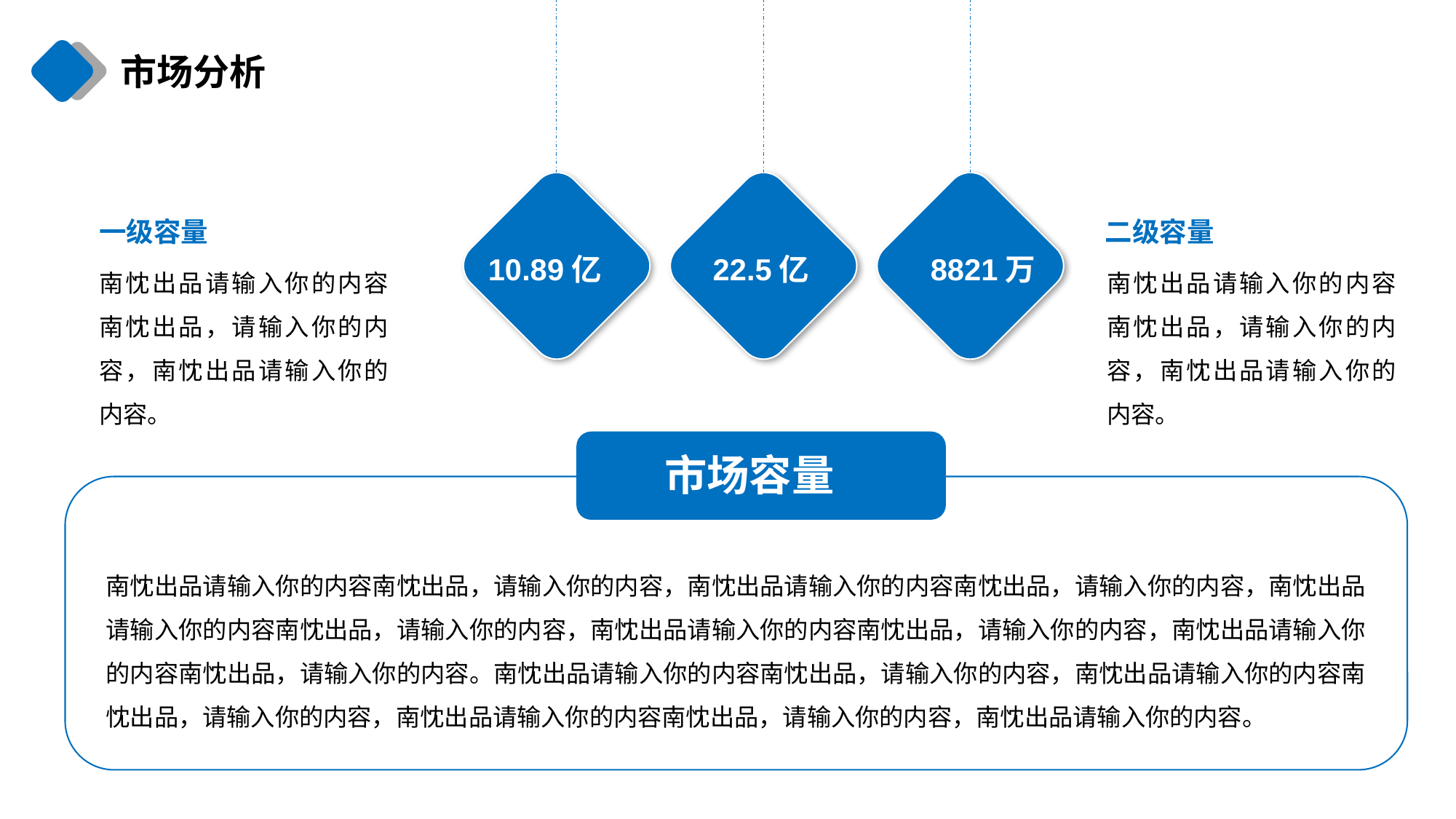

市场分析

一级容量
二级容量
10.89亿
22.5亿
8821万
南忱出品请输入你的内容南忱出品，请输入你的内容，南忱出品请输入你的内容。
南忱出品请输入你的内容南忱出品，请输入你的内容，南忱出品请输入你的内容。

市场容量

南忱出品请输入你的内容南忱出品，请输入你的内容，南忱出品请输入你的内容南忱出品，请输入你的内容，南忱出品请输入你的内容南忱出品，请输入你的内容，南忱出品请输入你的内容南忱出品，请输入你的内容，南忱出品请输入你的内容南忱出品，请输入你的内容。南忱出品请输入你的内容南忱出品，请输入你的内容，南忱出品请输入你的内容南忱出品，请输入你的内容，南忱出品请输入你的内容南忱出品，请输入你的内容，南忱出品请输入你的内容。